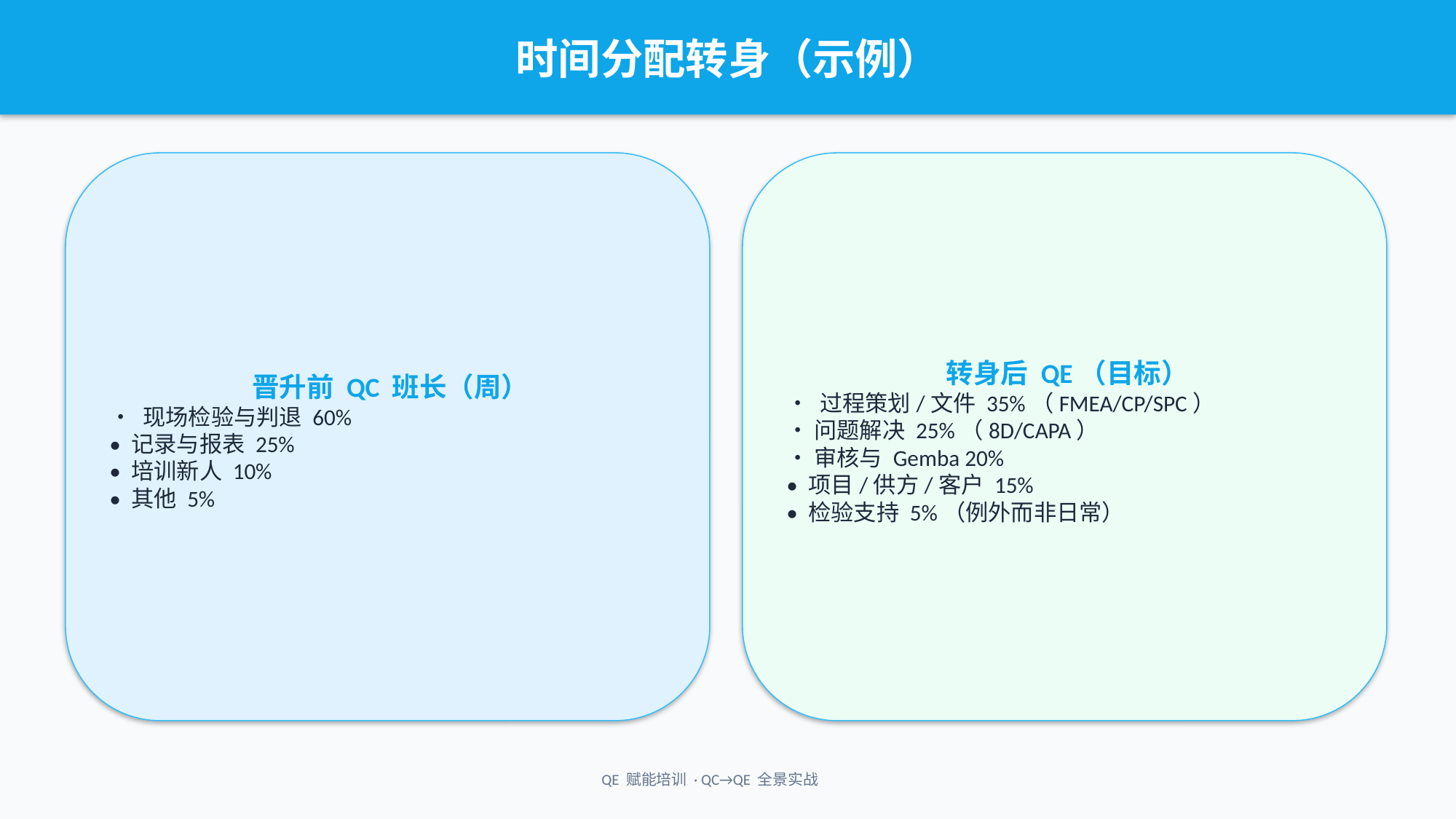

时间分配转身（示例）
晋升前 QC 班长（周）
• 现场检验与判退 60%
• 记录与报表 25%
• 培训新人 10%
• 其他 5%
转身后 QE（目标）
• 过程策划/文件 35%（FMEA/CP/SPC）
• 问题解决 25%（8D/CAPA）
• 审核与 Gemba 20%
• 项目/供方/客户 15%
• 检验支持 5%（例外而非日常）
QE 赋能培训 · QC→QE 全景实战